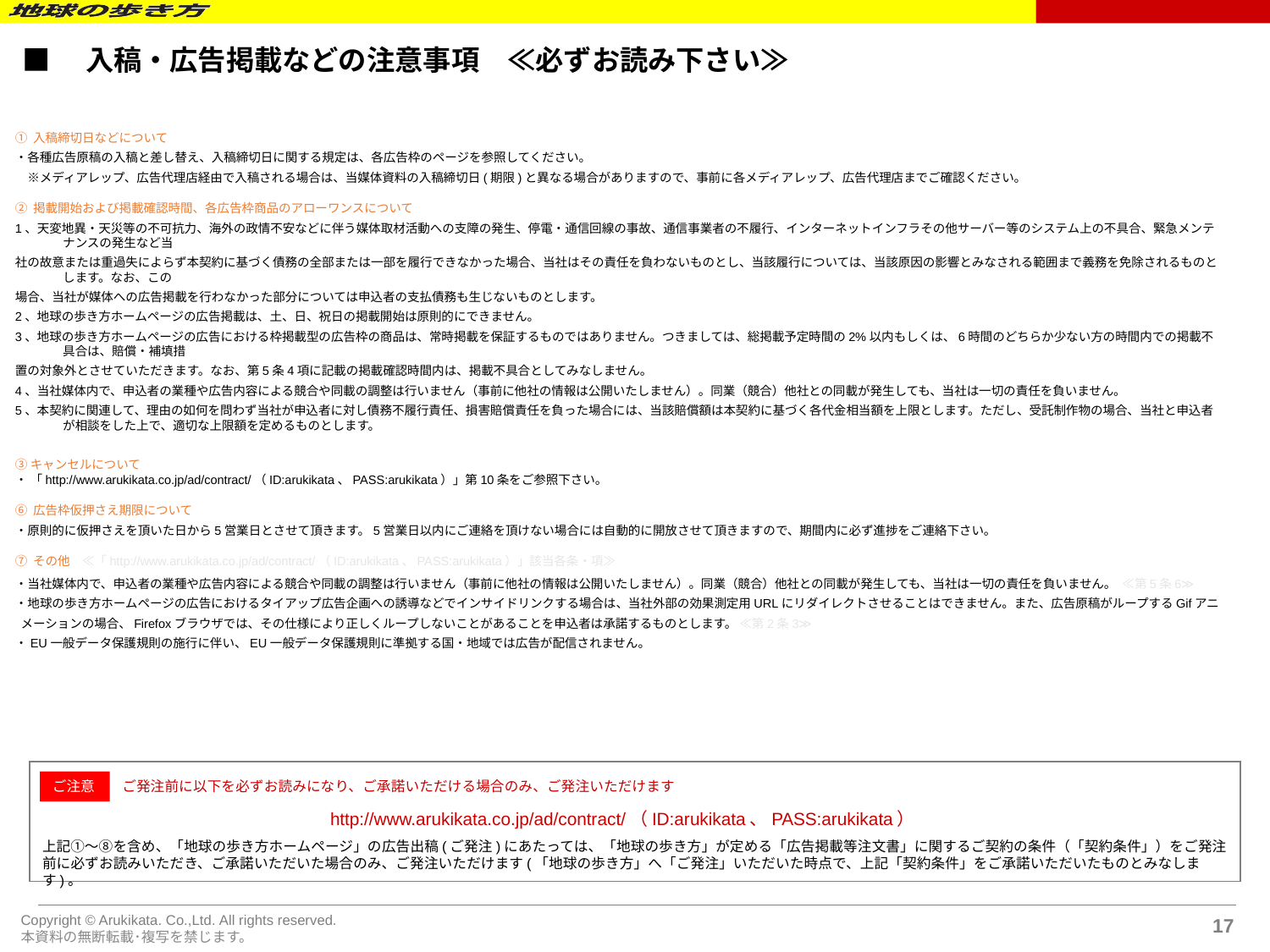

■　入稿・広告掲載などの注意事項　≪必ずお読み下さい≫
① 入稿締切日などについて
・各種広告原稿の入稿と差し替え、入稿締切日に関する規定は、各広告枠のページを参照してください。
　※メディアレップ、広告代理店経由で入稿される場合は、当媒体資料の入稿締切日(期限)と異なる場合がありますので、事前に各メディアレップ、広告代理店までご確認ください。

② 掲載開始および掲載確認時間、各広告枠商品のアローワンスについて
1、天変地異・天災等の不可抗力、海外の政情不安などに伴う媒体取材活動への支障の発生、停電・通信回線の事故、通信事業者の不履行、インターネットインフラその他サーバー等のシステム上の不具合、緊急メンテナンスの発生など当
社の故意または重過失によらず本契約に基づく債務の全部または一部を履行できなかった場合、当社はその責任を負わないものとし、当該履行については、当該原因の影響とみなされる範囲まで義務を免除されるものとします。なお、この
場合、当社が媒体への広告掲載を行わなかった部分については申込者の支払債務も生じないものとします。
2、地球の歩き方ホームページの広告掲載は、土、日、祝日の掲載開始は原則的にできません。
3、地球の歩き方ホームページの広告における枠掲載型の広告枠の商品は、常時掲載を保証するものではありません。つきましては、総掲載予定時間の2%以内もしくは、6時間のどちらか少ない方の時間内での掲載不具合は、賠償・補填措
置の対象外とさせていただきます。なお、第5条4項に記載の掲載確認時間内は、掲載不具合としてみなしません。
4、当社媒体内で、申込者の業種や広告内容による競合や同載の調整は行いません（事前に他社の情報は公開いたしません）。同業（競合）他社との同載が発生しても、当社は一切の責任を負いません。
5、本契約に関連して、理由の如何を問わず当社が申込者に対し債務不履行責任、損害賠償責任を負った場合には、当該賠償額は本契約に基づく各代金相当額を上限とします。ただし、受託制作物の場合、当社と申込者が相談をした上で、適切な上限額を定めるものとします。

③キャンセルについて
・ 「http://www.arukikata.co.jp/ad/contract/（ID:arukikata、PASS:arukikata）」第10条をご参照下さい。

⑥ 広告枠仮押さえ期限について
・原則的に仮押さえを頂いた日から5営業日とさせて頂きます。5営業日以内にご連絡を頂けない場合には自動的に開放させて頂きますので、期間内に必ず進捗をご連絡下さい。

⑦ その他　≪「http://www.arukikata.co.jp/ad/contract/（ID:arukikata、PASS:arukikata）」該当各条・項≫
・当社媒体内で、申込者の業種や広告内容による競合や同載の調整は行いません（事前に他社の情報は公開いたしません）。同業（競合）他社との同載が発生しても、当社は一切の責任を負いません。  ≪第5条6≫
・地球の歩き方ホームページの広告におけるタイアップ広告企画への誘導などでインサイドリンクする場合は、当社外部の効果測定用URLにリダイレクトさせることはできません。また、広告原稿がループするGifアニ
 メーションの場合、Firefoxブラウザでは、その仕様により正しくループしないことがあることを申込者は承諾するものとします。 ≪第2条3≫
・EU一般データ保護規則の施行に伴い、EU一般データ保護規則に準拠する国・地域では広告が配信されません。

ご注意
ご発注前に以下を必ずお読みになり、ご承諾いただける場合のみ、ご発注いただけます
http://www.arukikata.co.jp/ad/contract/（ID:arukikata、PASS:arukikata）
上記①～⑧を含め、「地球の歩き方ホームページ」の広告出稿(ご発注)にあたっては、「地球の歩き方」が定める「広告掲載等注文書」に関するご契約の条件（「契約条件」）をご発注前に必ずお読みいただき、ご承諾いただいた場合のみ、ご発注いただけます(「地球の歩き方」へ「ご発注」いただいた時点で、上記「契約条件」をご承諾いただいたものとみなします)。